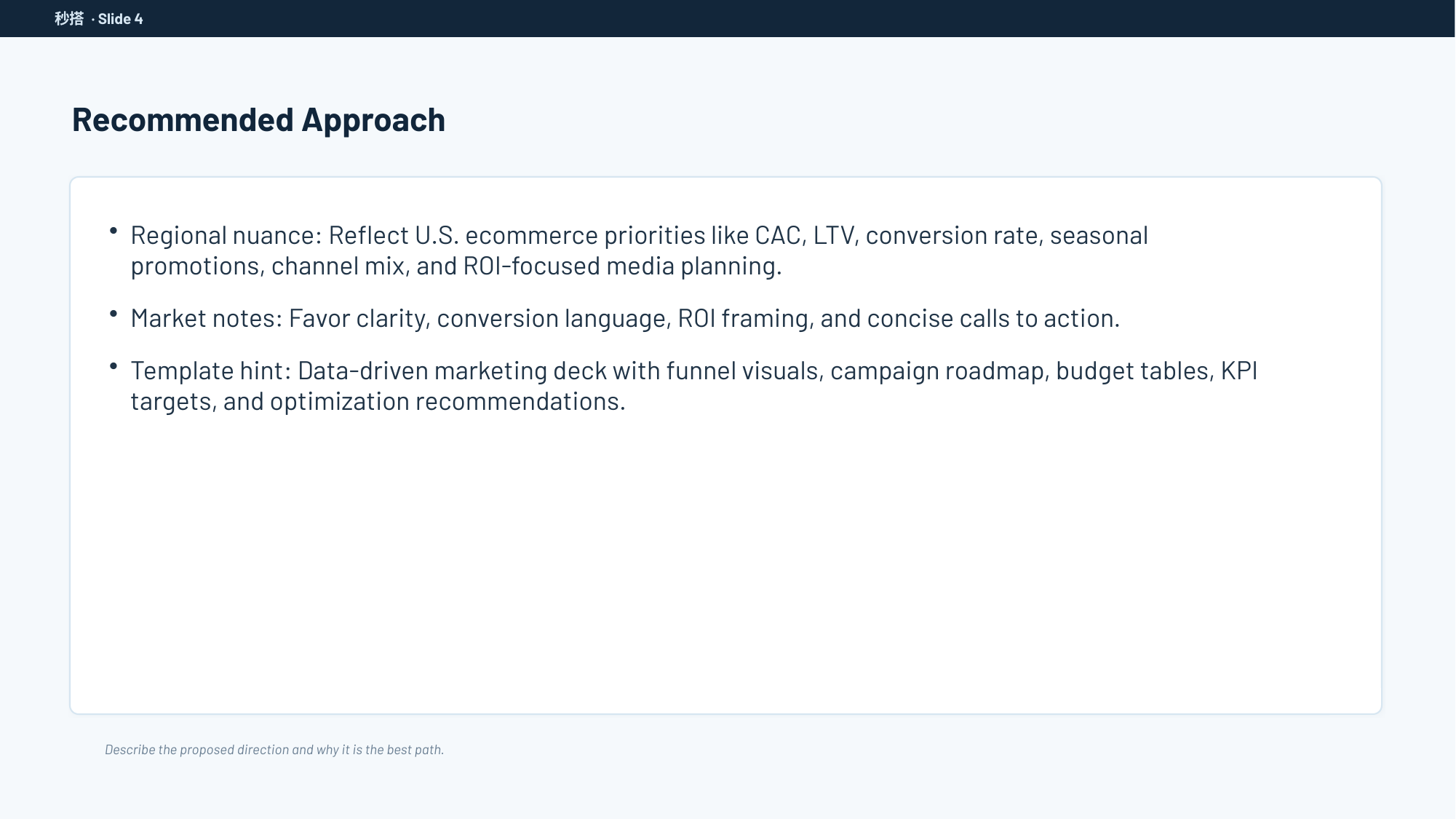

秒搭 · Slide 4
Recommended Approach

Regional nuance: Reflect U.S. ecommerce priorities like CAC, LTV, conversion rate, seasonal promotions, channel mix, and ROI-focused media planning.
Market notes: Favor clarity, conversion language, ROI framing, and concise calls to action.
Template hint: Data-driven marketing deck with funnel visuals, campaign roadmap, budget tables, KPI targets, and optimization recommendations.
Describe the proposed direction and why it is the best path.